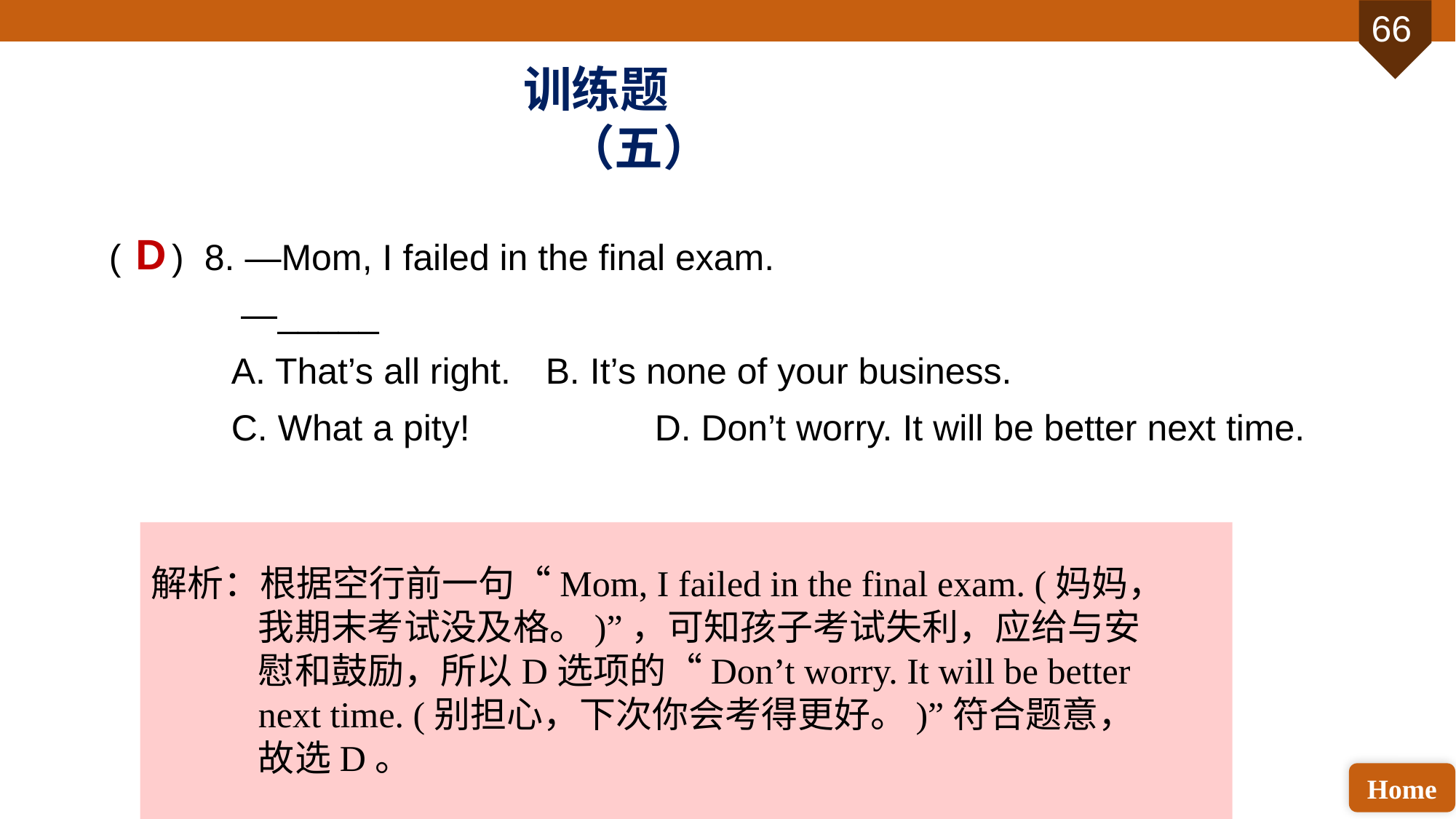

训练题（五）
(     )  8. —Mom, I failed in the final exam.
             —_____
            A. That’s all right.	B. It’s none of your business.
            C. What a pity! 		D. Don’t worry. It will be better next time.
D

解析：根据空行前一句“Mom, I failed in the final exam. (妈妈，我期末考试没及格。)”，可知孩子考试失利，应给与安慰和鼓励，所以D选项的“Don’t worry. It will be better next time. (别担心，下次你会考得更好。)”符合题意，故选D。